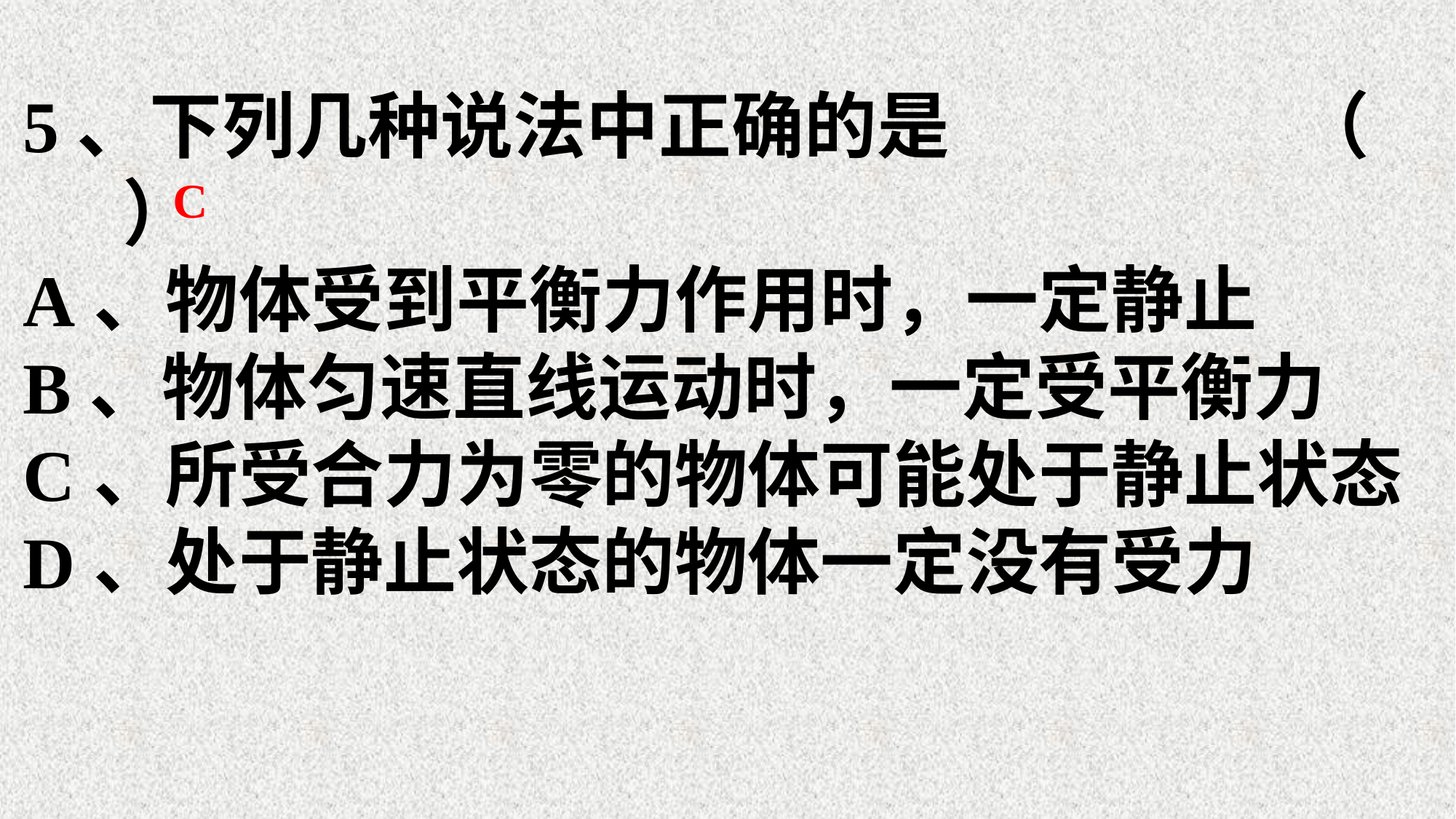

5、下列几种说法中正确的是                     （         ）
A、物体受到平衡力作用时，一定静止
B、物体匀速直线运动时，一定受平衡力
C、所受合力为零的物体可能处于静止状态
D、处于静止状态的物体一定没有受力

C